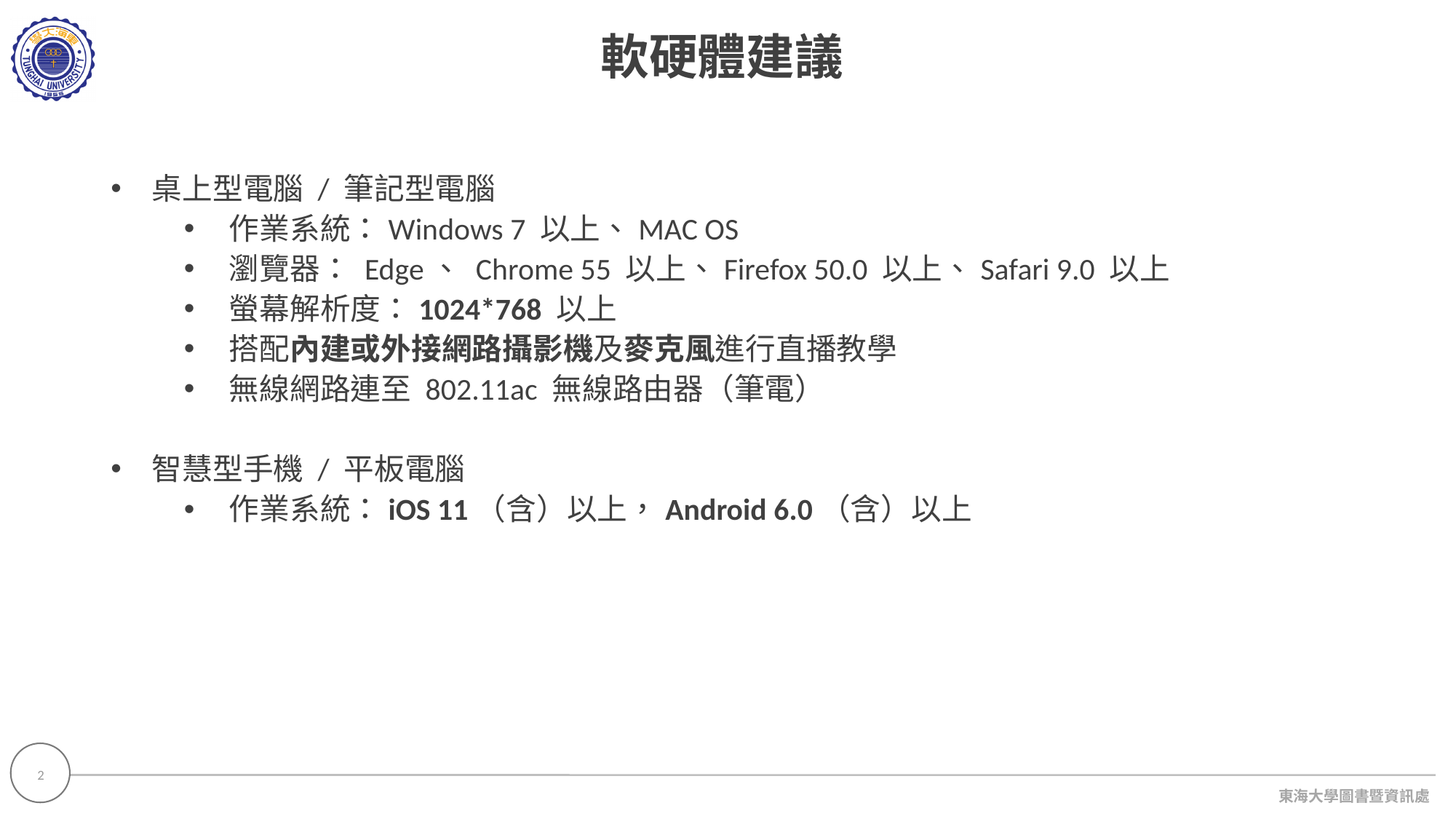

# 軟硬體建議
桌上型電腦 / 筆記型電腦
作業系統：Windows 7 以上、MAC OS
瀏覽器： Edge、 Chrome 55 以上、Firefox 50.0 以上、Safari 9.0 以上
螢幕解析度：1024*768 以上
搭配內建或外接網路攝影機及麥克風進行直播教學
無線網路連至 802.11ac 無線路由器（筆電）

智慧型手機 / 平板電腦
作業系統：iOS 11（含）以上，Android 6.0（含）以上

2